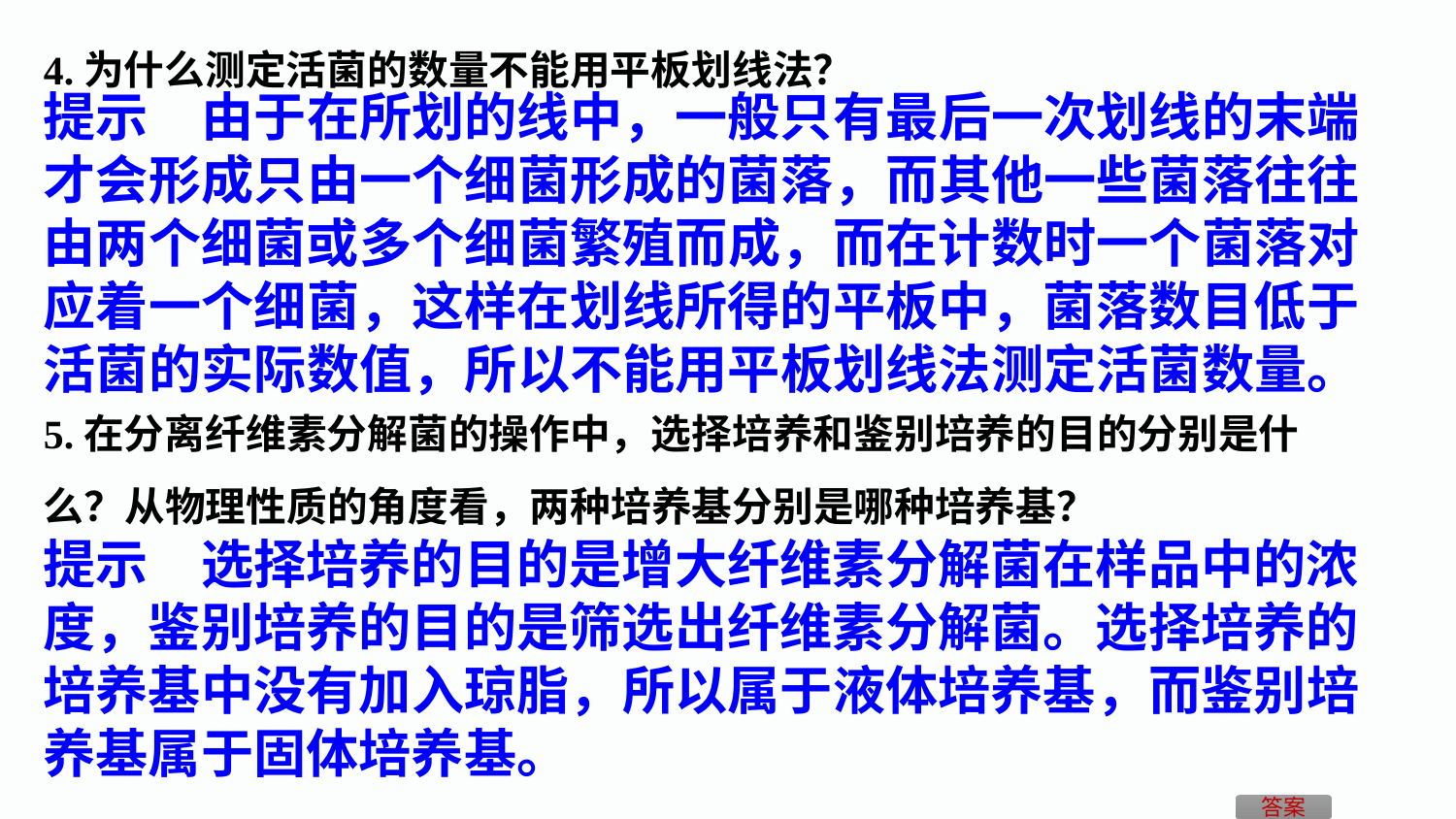

4.为什么测定活菌的数量不能用平板划线法？

5.在分离纤维素分解菌的操作中，选择培养和鉴别培养的目的分别是什么？从物理性质的角度看，两种培养基分别是哪种培养基？
提示　由于在所划的线中，一般只有最后一次划线的末端才会形成只由一个细菌形成的菌落，而其他一些菌落往往由两个细菌或多个细菌繁殖而成，而在计数时一个菌落对应着一个细菌，这样在划线所得的平板中，菌落数目低于活菌的实际数值，所以不能用平板划线法测定活菌数量。
提示　选择培养的目的是增大纤维素分解菌在样品中的浓度，鉴别培养的目的是筛选出纤维素分解菌。选择培养的培养基中没有加入琼脂，所以属于液体培养基，而鉴别培养基属于固体培养基。
答案